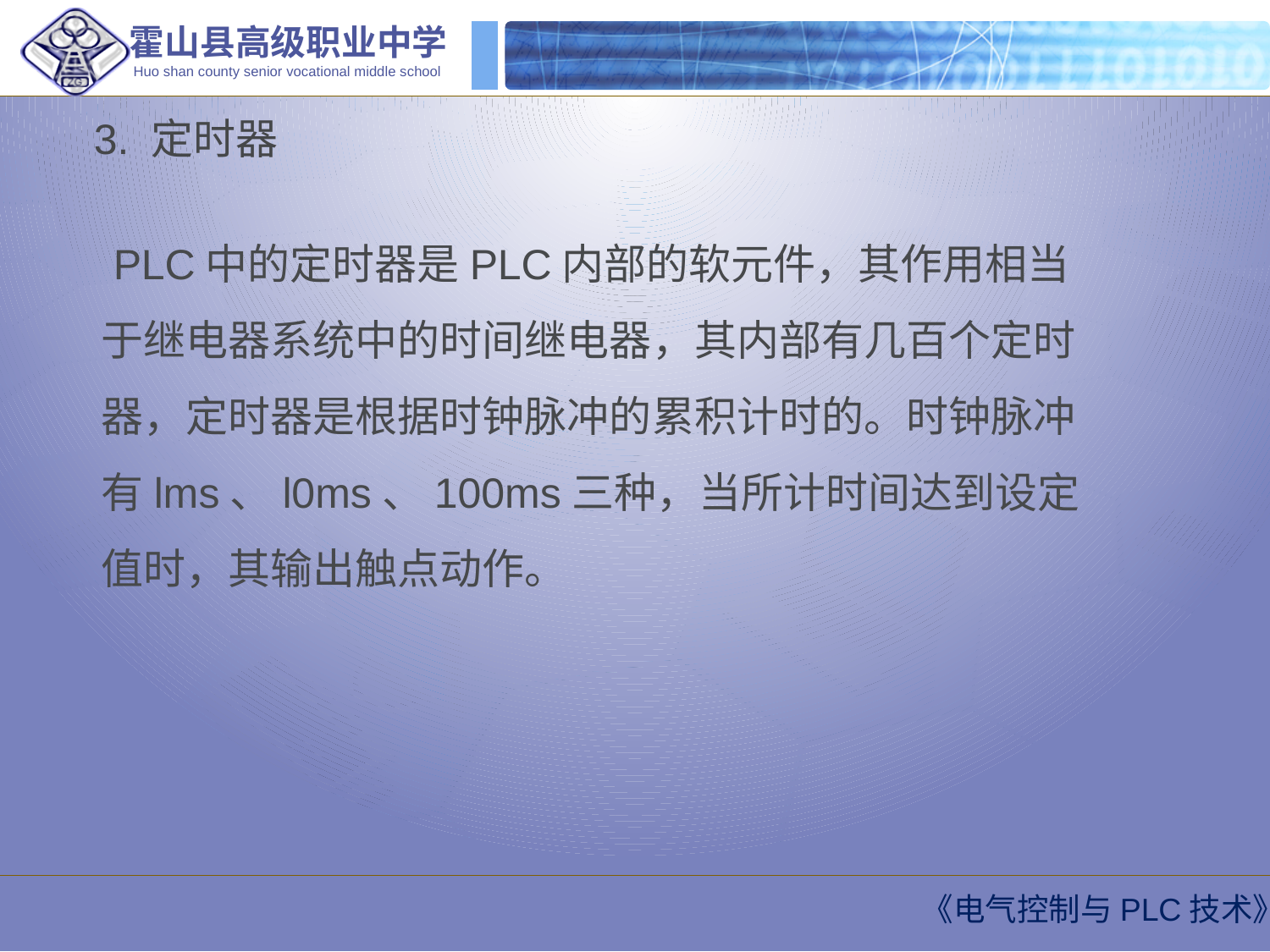

3. 定时器
 PLC中的定时器是PLC内部的软元件，其作用相当于继电器系统中的时间继电器，其内部有几百个定时器，定时器是根据时钟脉冲的累积计时的。时钟脉冲有lms、l0ms、100ms三种，当所计时间达到设定值时，其输出触点动作。